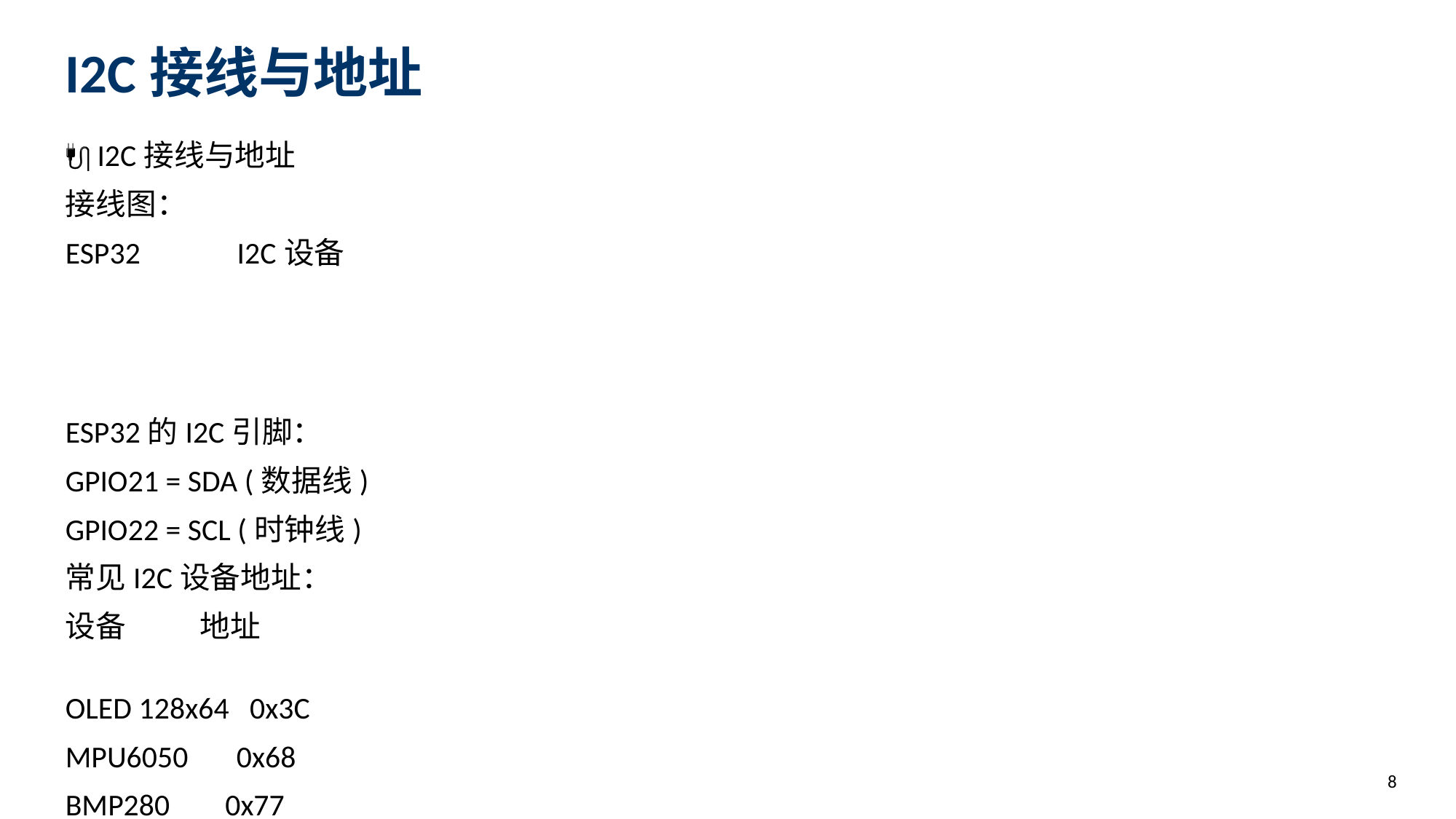

I2C接线与地址
🔌 I2C接线与地址
接线图：
ESP32              I2C设备

ESP32的I2C引脚：
GPIO21 = SDA (数据线)
GPIO22 = SCL (时钟线)
常见I2C设备地址：
设备           地址

OLED 128x64   0x3C
MPU6050       0x68
BMP280        0x77
ADS1115       0x48
8